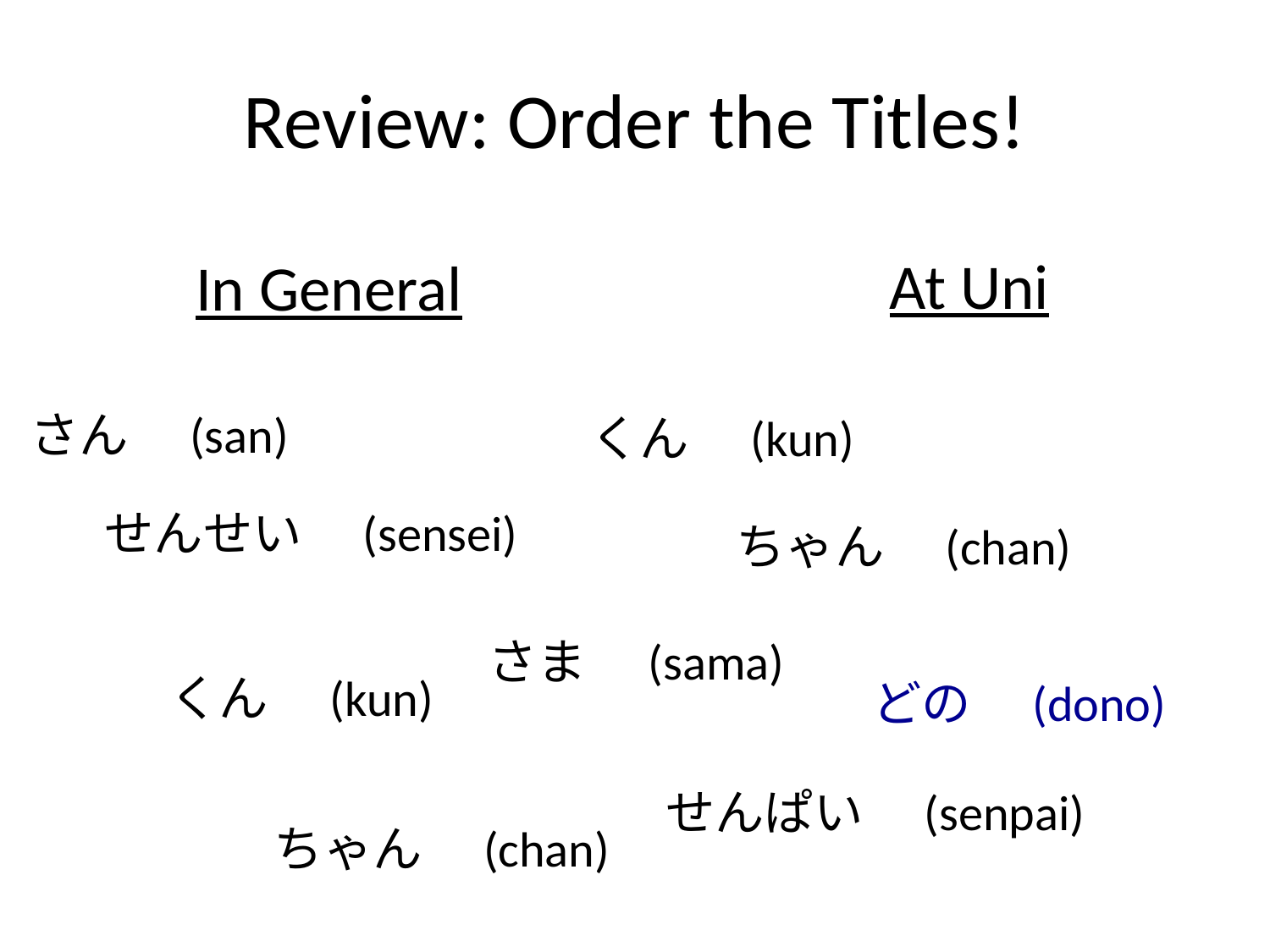

# Review: Order the Titles!
At Uni
In General
さん　(san)
くん　(kun)
せんせい　(sensei)
ちゃん　(chan)
さま　(sama)
くん　(kun)
どの　(dono)
せんぱい　(senpai)
ちゃん　(chan)